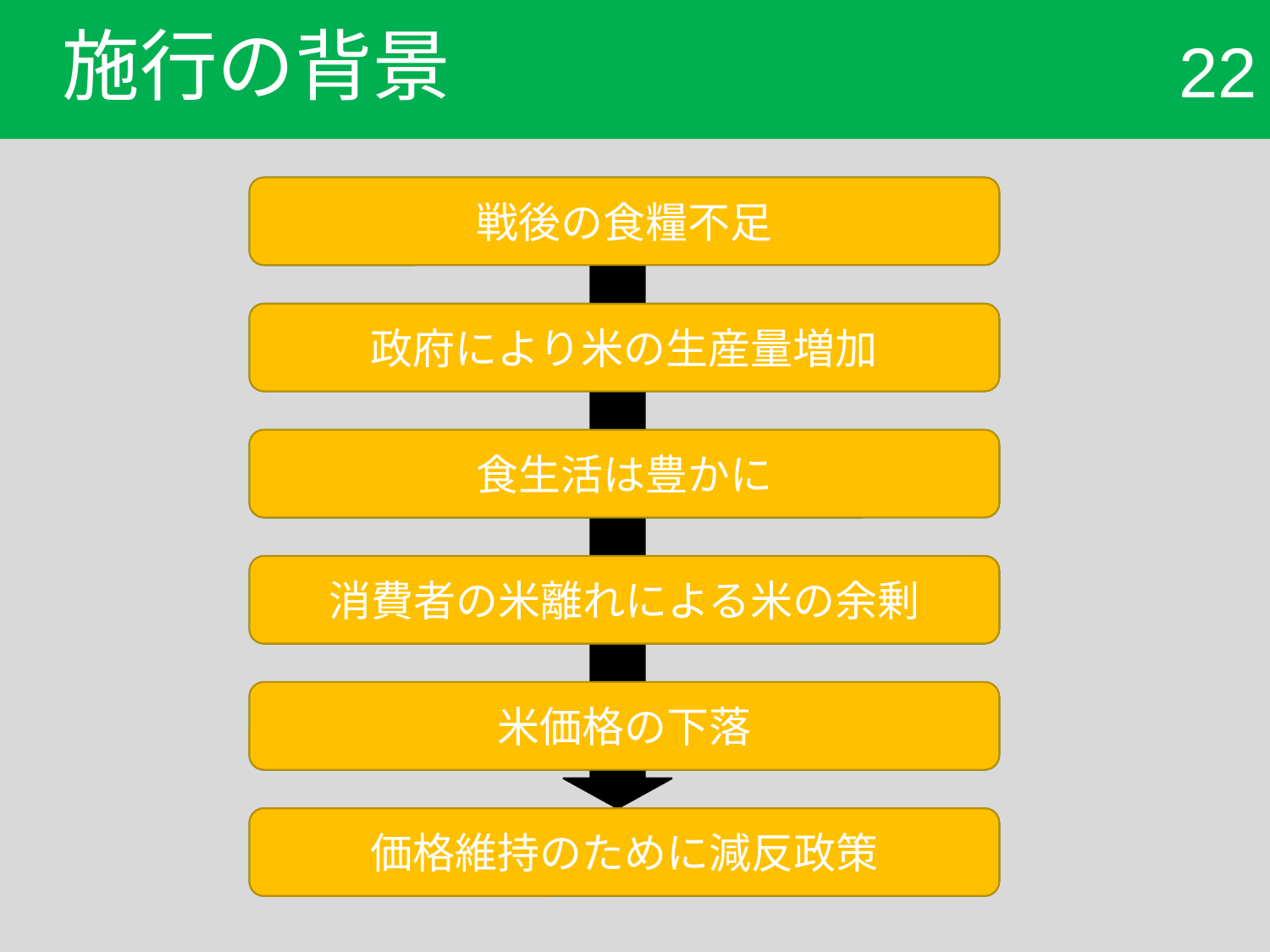

# 施行の背景
22
戦後の食糧不足
戦後の食糧不足

政府により米の生産量増加
政府により米の生産量増加
食生活は豊かに
食生活は豊かに
消費者の米離れによる米の余剰
消費者の米離れによる米の余剰
米価格の下落
米価格の下落
価格維持のために減反政策
価格維持のために減反政策